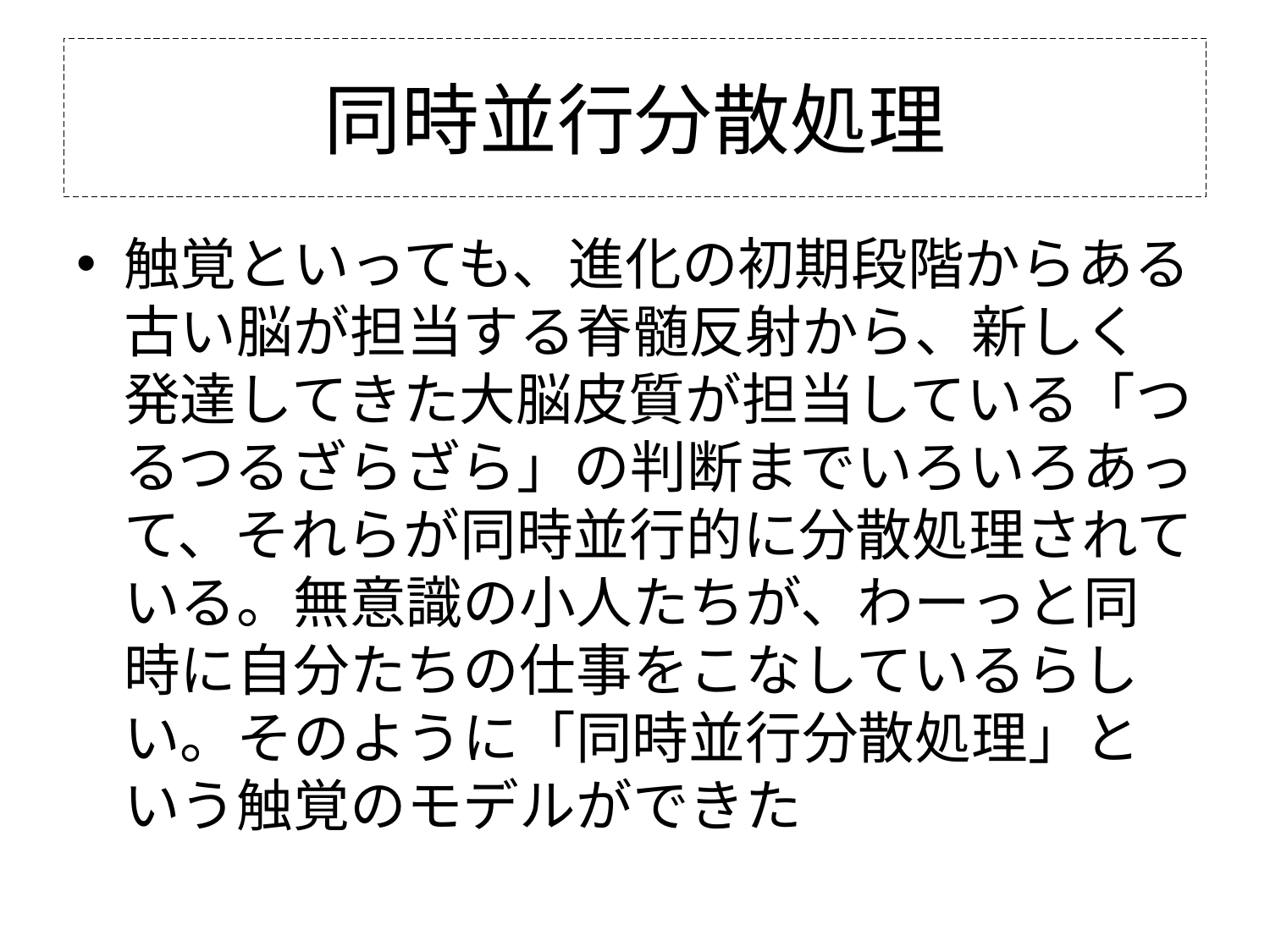

# 同時並行分散処理
触覚といっても、進化の初期段階からある古い脳が担当する脊髄反射から、新しく発達してきた大脳皮質が担当している「つるつるざらざら」の判断までいろいろあって、それらが同時並行的に分散処理されている。無意識の小人たちが、わーっと同時に自分たちの仕事をこなしているらしい。そのように「同時並行分散処理」という触覚のモデルができた